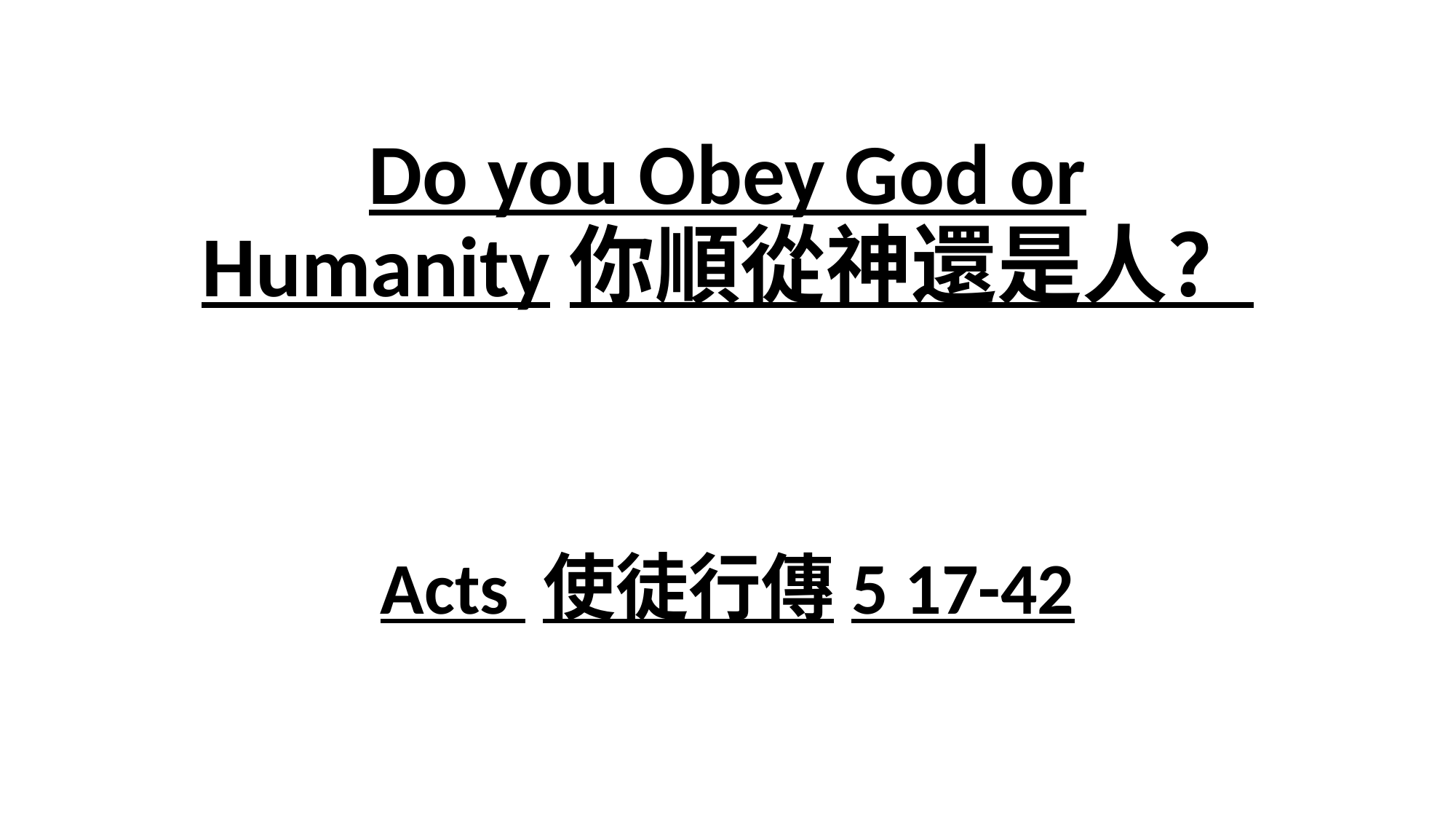

# Do you Obey God or Humanity你順從神還是人？
Acts 使徒行傳5 17-42